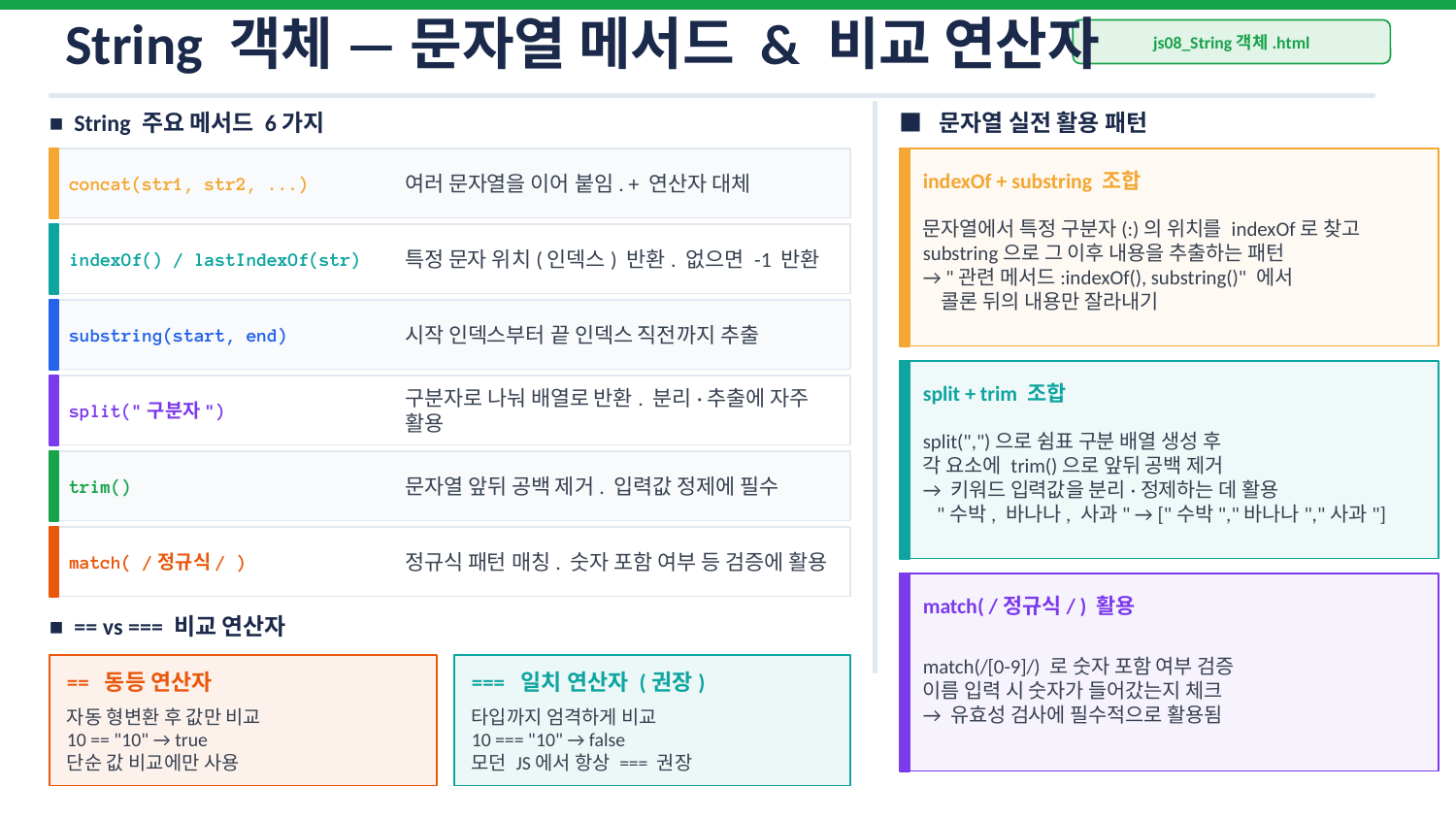

String 객체 — 문자열 메서드 & 비교 연산자

js08_String객체.html

■  String 주요 메서드 6가지

■  문자열 실전 활용 패턴
concat(str1, str2, ...)
여러 문자열을 이어 붙임. + 연산자 대체

indexOf + substring 조합
문자열에서 특정 구분자(:)의 위치를 indexOf로 찾고
substring으로 그 이후 내용을 추출하는 패턴
→ "관련 메서드:indexOf(), substring()" 에서
   콜론 뒤의 내용만 잘라내기
indexOf() / lastIndexOf(str)
특정 문자 위치(인덱스) 반환. 없으면 -1 반환

substring(start, end)
시작 인덱스부터 끝 인덱스 직전까지 추출

split + trim 조합
split("구분자")
구분자로 나눠 배열로 반환. 분리·추출에 자주 활용

split(",")으로 쉼표 구분 배열 생성 후
각 요소에 trim()으로 앞뒤 공백 제거
→ 키워드 입력값을 분리·정제하는 데 활용
   "수박, 바나나, 사과" → ["수박","바나나","사과"]
trim()
문자열 앞뒤 공백 제거. 입력값 정제에 필수

match( /정규식/ )
정규식 패턴 매칭. 숫자 포함 여부 등 검증에 활용

match( /정규식/ ) 활용
■  == vs === 비교 연산자
match(/[0-9]/) 로 숫자 포함 여부 검증
이름 입력 시 숫자가 들어갔는지 체크
→ 유효성 검사에 필수적으로 활용됨

==  동등 연산자
===  일치 연산자 (권장)
자동 형변환 후 값만 비교
10 == "10" → true
단순 값 비교에만 사용
타입까지 엄격하게 비교
10 === "10" → false
모던 JS에서 항상 === 권장